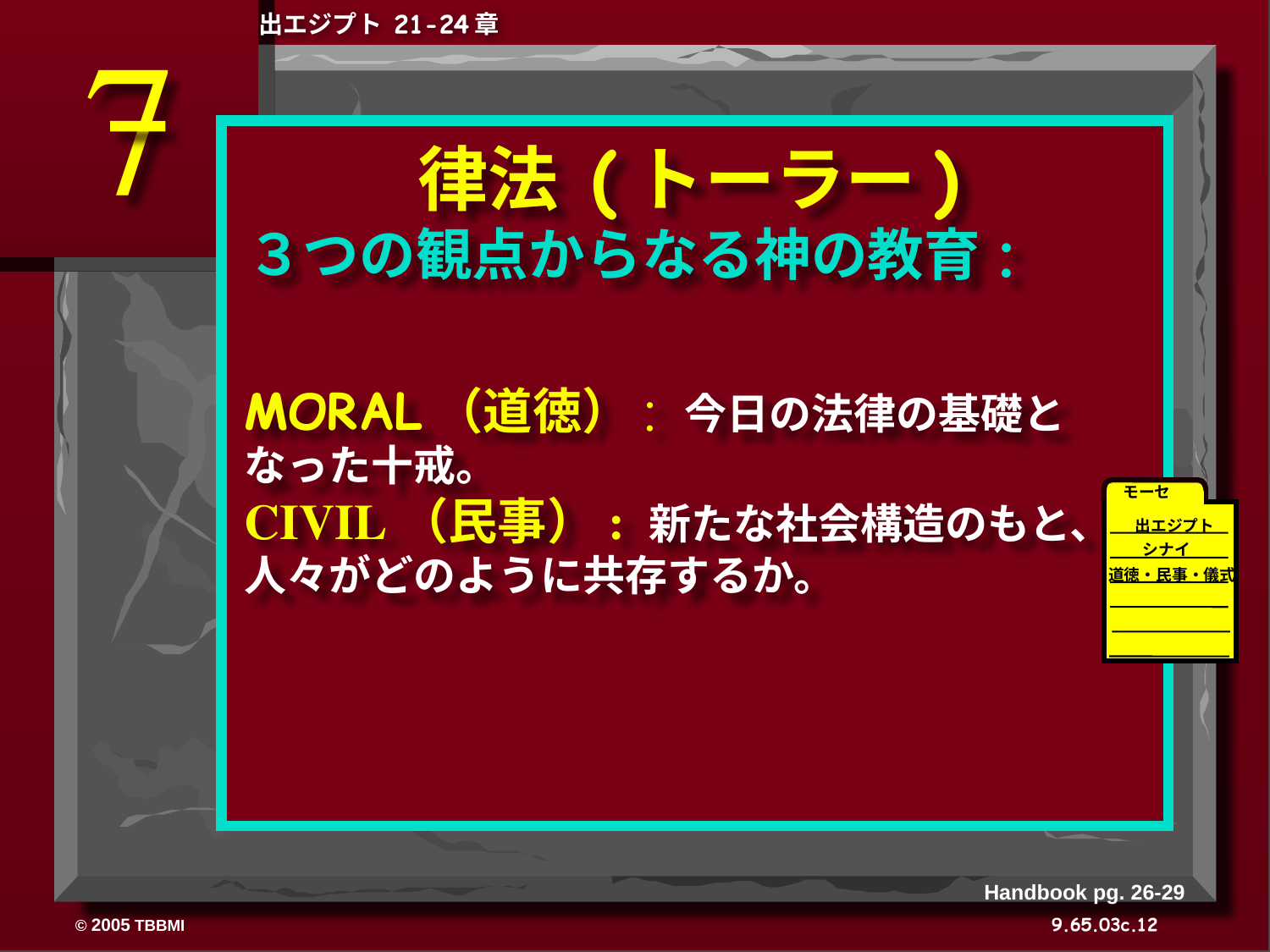

7

出エジプト 21-24章

律法 (トーラー)
３つの観点からなる神の教育:

MORAL（道徳）: 今日の法律の基礎となった十戒。
CIVIL（民事）: 新たな社会構造のもと、人々がどのように共存するか。

モーセ

出エジプト

シナイ

道徳・民事・儀式

40

Handbook pg. 26-29

12